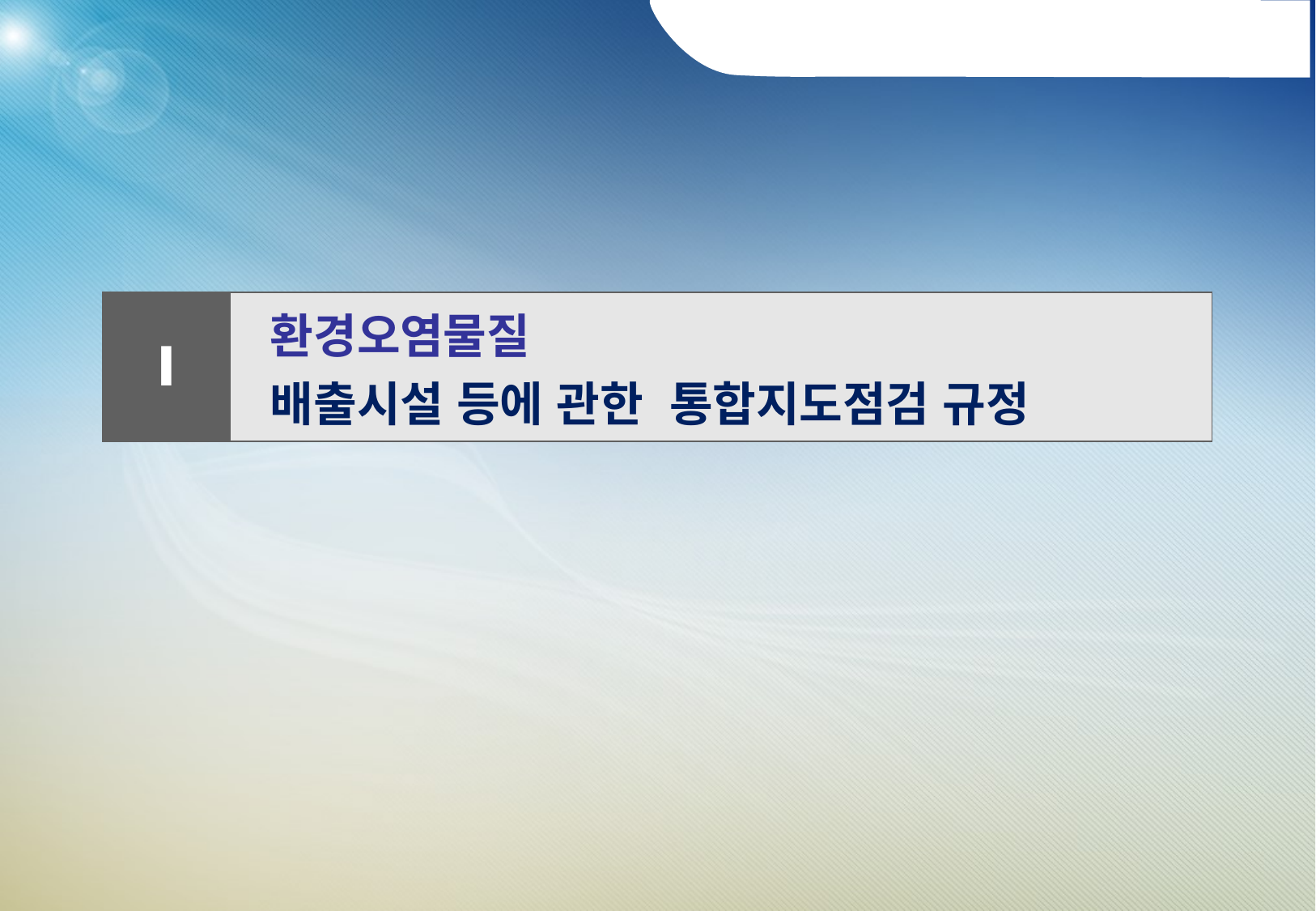

| Ⅰ | 환경오염물질 배출시설 등에 관한 통합지도점검 규정 |
| --- | --- |